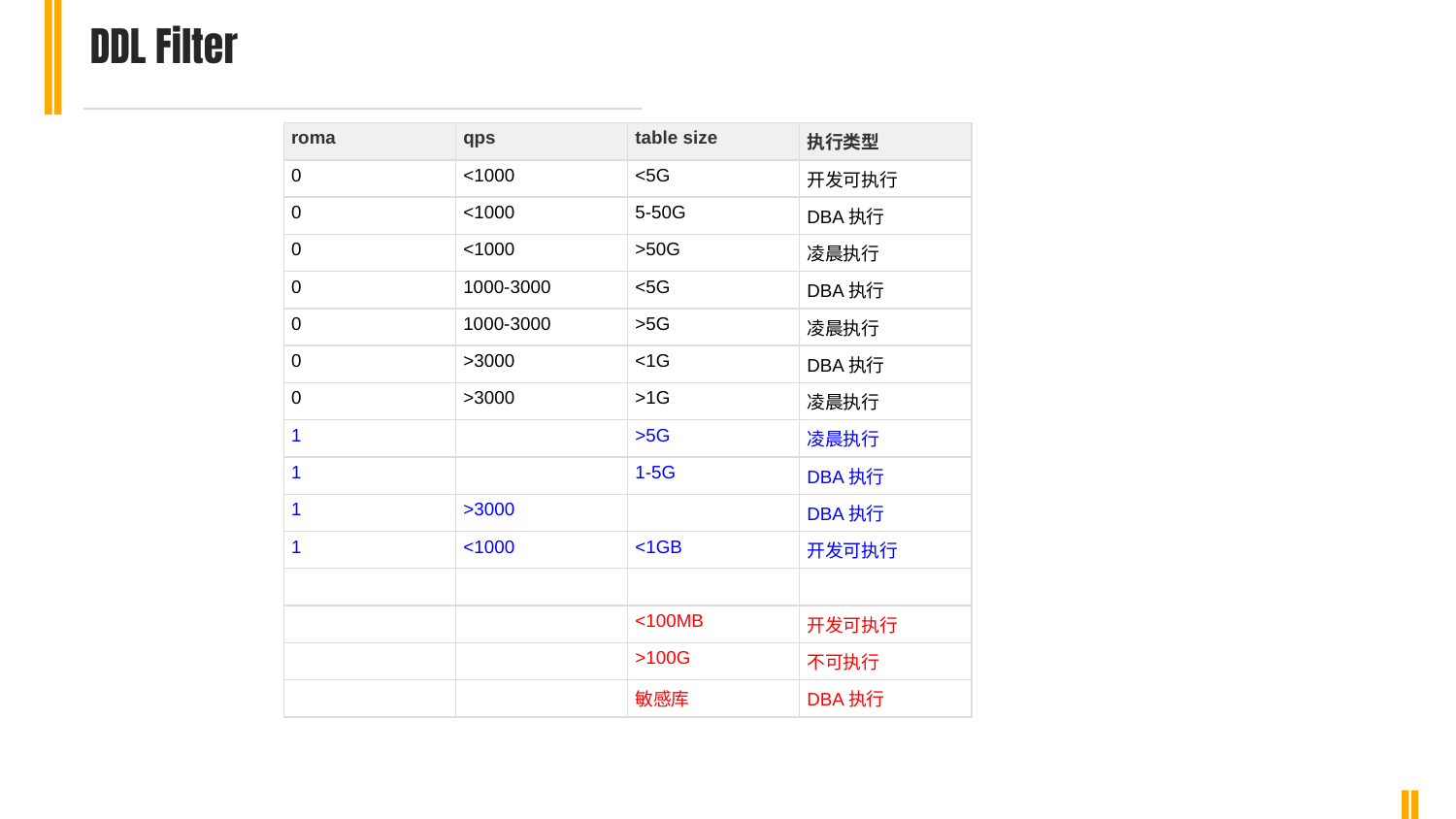

DDL Filter
| roma | qps | table size | 执行类型 |
| --- | --- | --- | --- |
| 0 | <1000 | <5G | 开发可执行 |
| 0 | <1000 | 5-50G | DBA执行 |
| 0 | <1000 | >50G | 凌晨执行 |
| 0 | 1000-3000 | <5G | DBA执行 |
| 0 | 1000-3000 | >5G | 凌晨执行 |
| 0 | >3000 | <1G | DBA执行 |
| 0 | >3000 | >1G | 凌晨执行 |
| 1 |  | >5G | 凌晨执行 |
| 1 |  | 1-5G | DBA执行 |
| 1 | >3000 |  | DBA执行 |
| 1 | <1000 | <1GB | 开发可执行 |
|  |  |  |  |
|  |  | <100MB | 开发可执行 |
|  |  | >100G | 不可执行 |
|  |  | 敏感库 | DBA执行 |